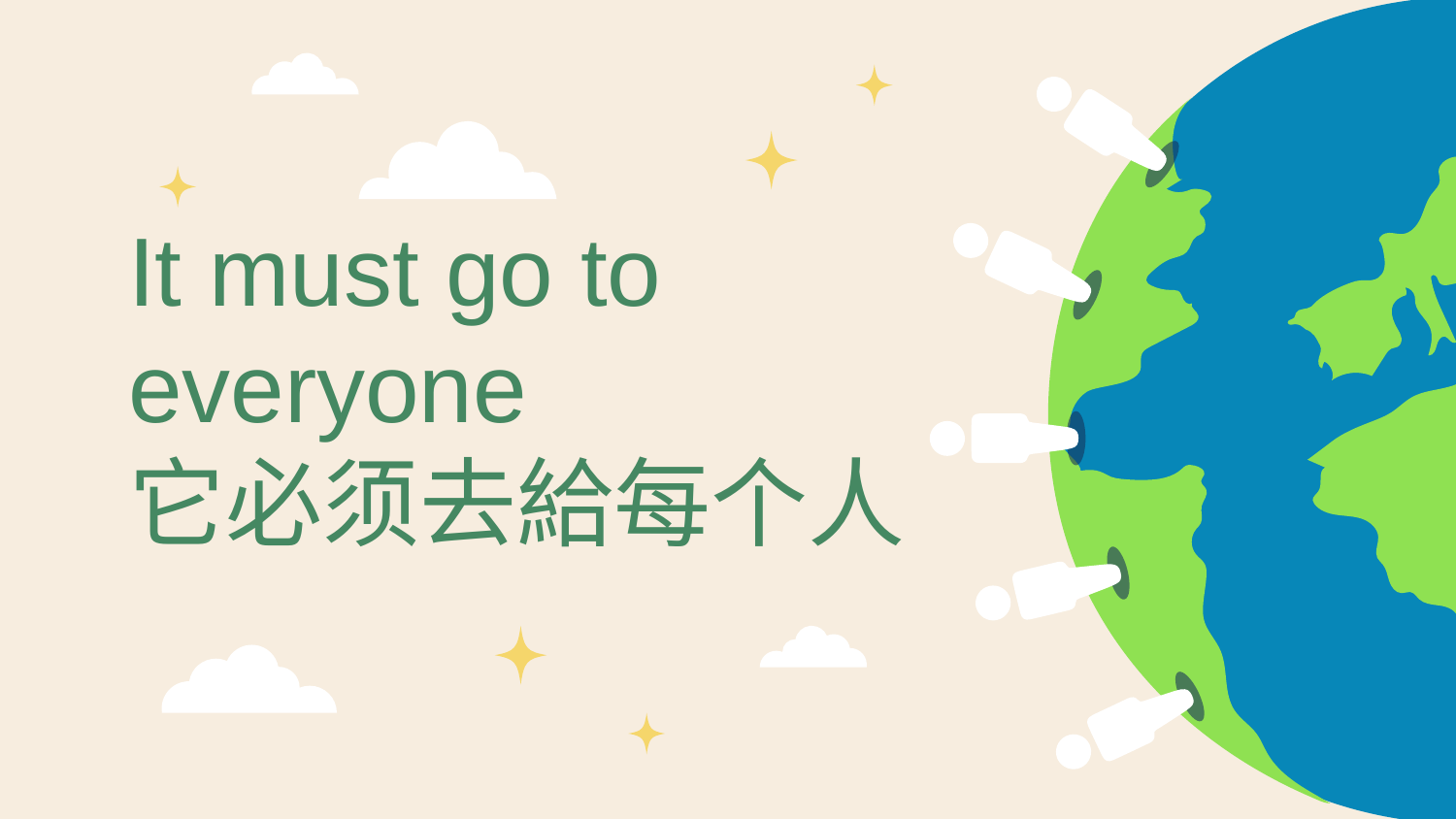

# It must go to everyone 它必须去給每个人